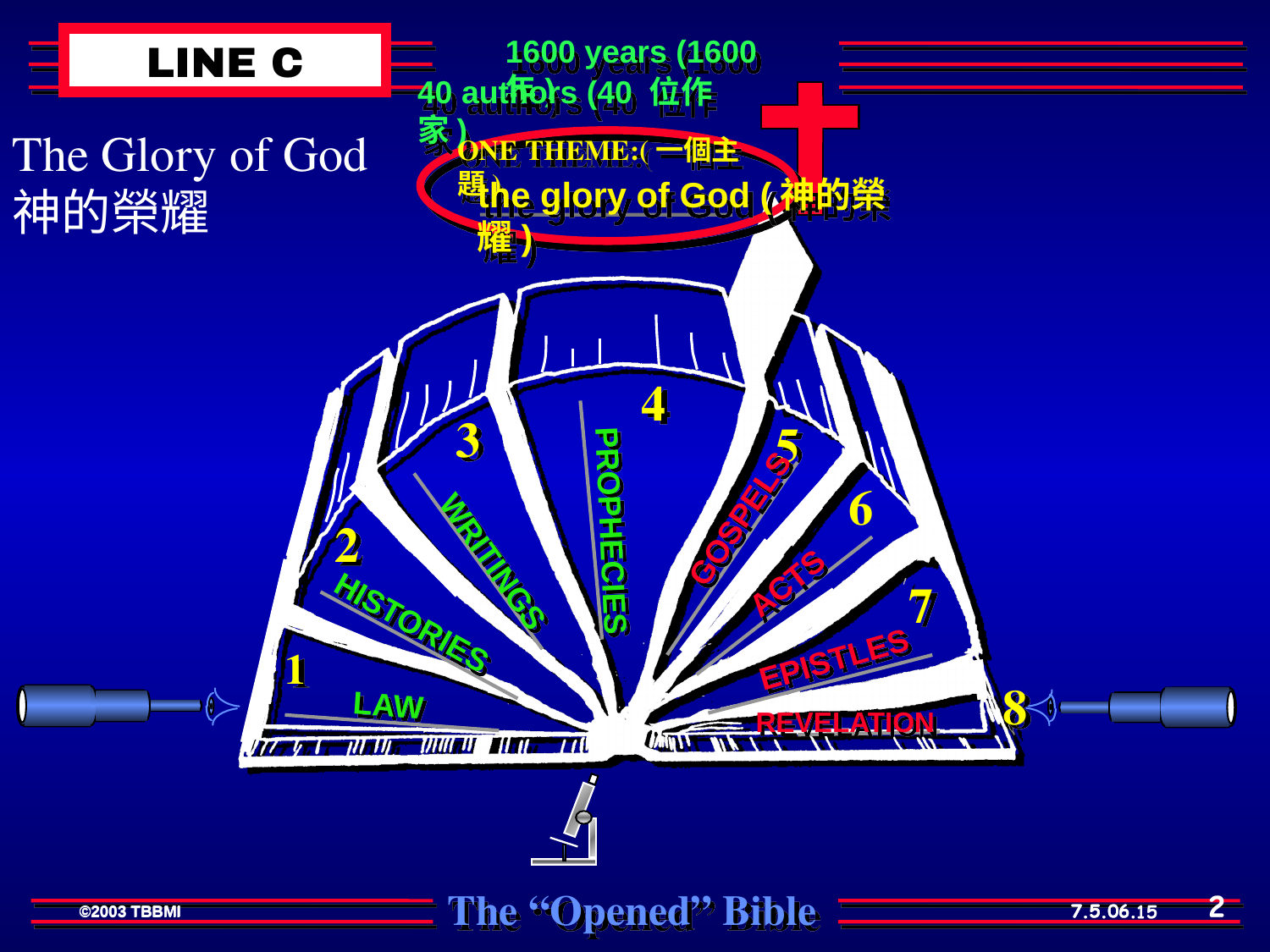

1600 years (1600 年)
LINE C
40 authors (40 位作家)
The Glory of God
神的榮耀
ONE THEME:(一個主題)

the glory of God (神的榮耀)

GOSPELS

PROPHECIES

ACTS
WRITINGS

HISTORIES
EPISTLES

LAW
REVELATION

4
3
5
6
2
7
1
8

2
7.5.06.
15
©2003 TBBMI